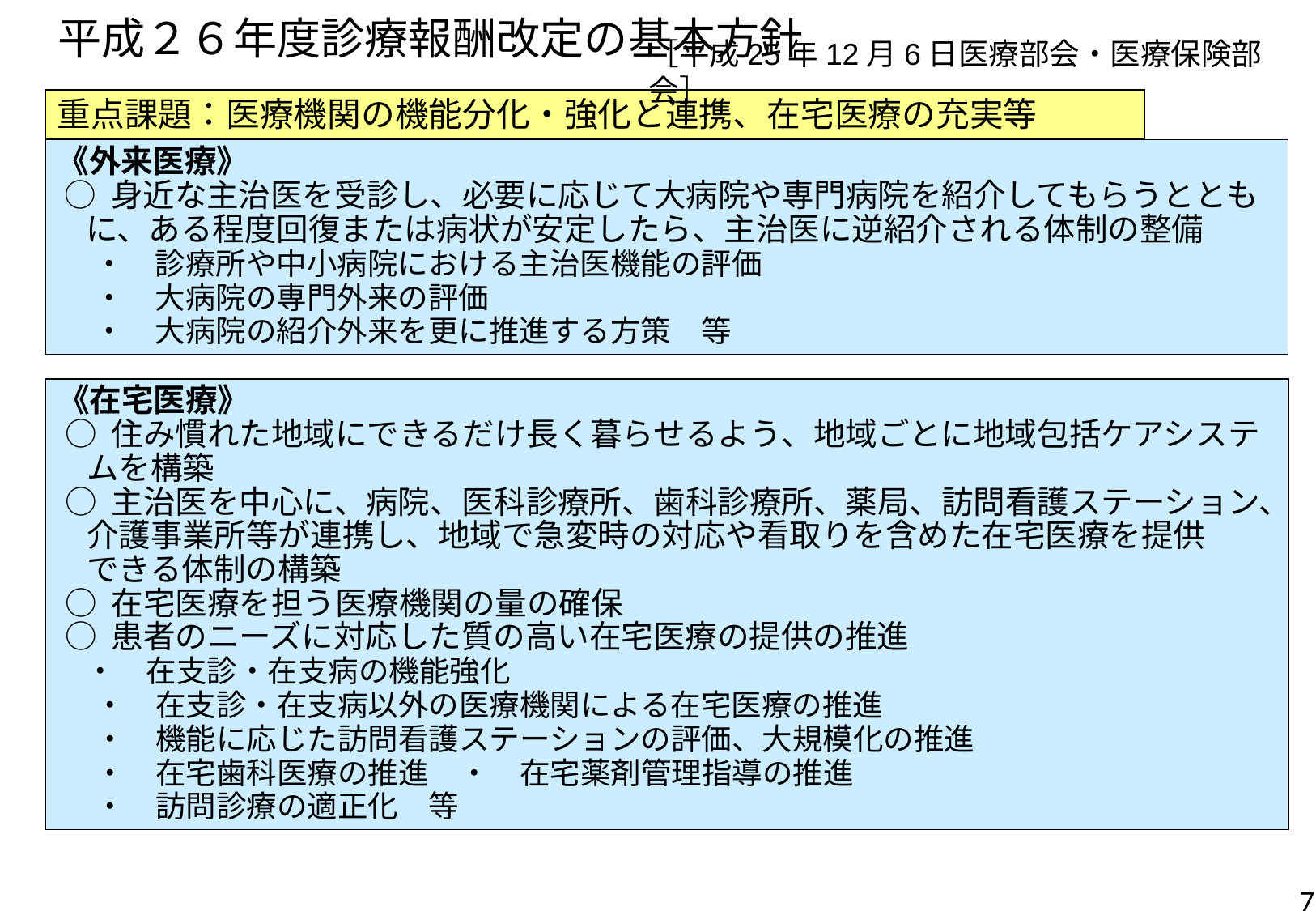

# 平成２６年度診療報酬改定の基本方針
［平成25年12月6日医療部会・医療保険部会］
重点課題：医療機関の機能分化・強化と連携、在宅医療の充実等
《外来医療》
 ○ 身近な主治医を受診し、必要に応じて大病院や専門病院を紹介してもらうととも
   に、ある程度回復または病状が安定したら、主治医に逆紹介される体制の整備
　 ・　診療所や中小病院における主治医機能の評価
　 ・　大病院の専門外来の評価
　 ・　大病院の紹介外来を更に推進する方策　等
《在宅医療》
 ○ 住み慣れた地域にできるだけ長く暮らせるよう、地域ごとに地域包括ケアシステ
   ムを構築
 ○ 主治医を中心に、病院、医科診療所、歯科診療所、薬局、訪問看護ステーション、
   介護事業所等が連携し、地域で急変時の対応や看取りを含めた在宅医療を提供
   できる体制の構築
 ○ 在宅医療を担う医療機関の量の確保
 ○ 患者のニーズに対応した質の高い在宅医療の提供の推進
   ・　在支診・在支病の機能強化
　 ・　在支診・在支病以外の医療機関による在宅医療の推進
　 ・　機能に応じた訪問看護ステーションの評価、大規模化の推進
　 ・　在宅歯科医療の推進　・　在宅薬剤管理指導の推進
　 ・　訪問診療の適正化　等
7